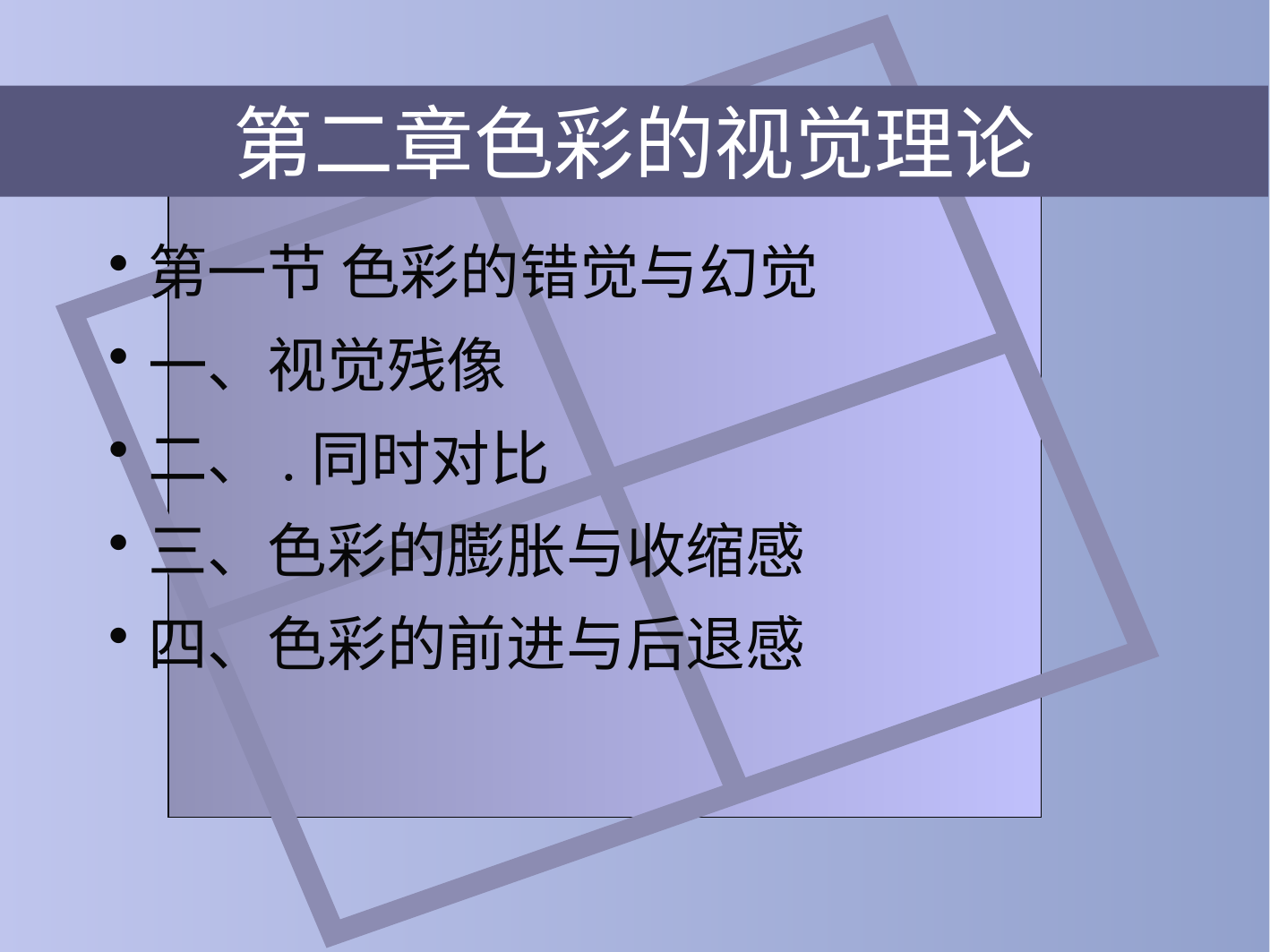

# 第二章色彩的视觉理论
第一节 色彩的错觉与幻觉
一、视觉残像
二、.同时对比
三、色彩的膨胀与收缩感
四、色彩的前进与后退感